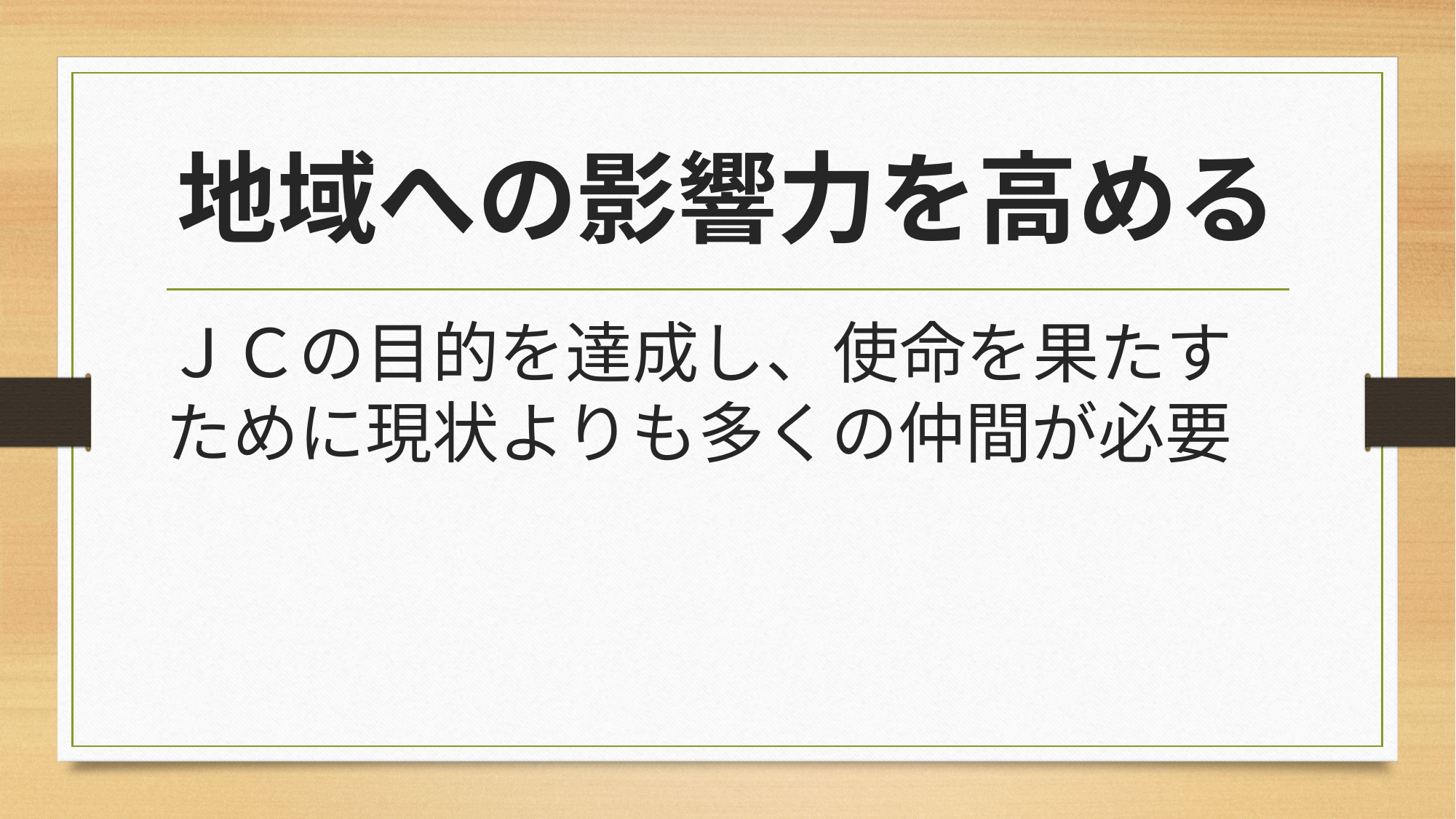

# 地域への影響力を高める
ＪＣの目的を達成し、使命を果たすために現状よりも多くの仲間が必要